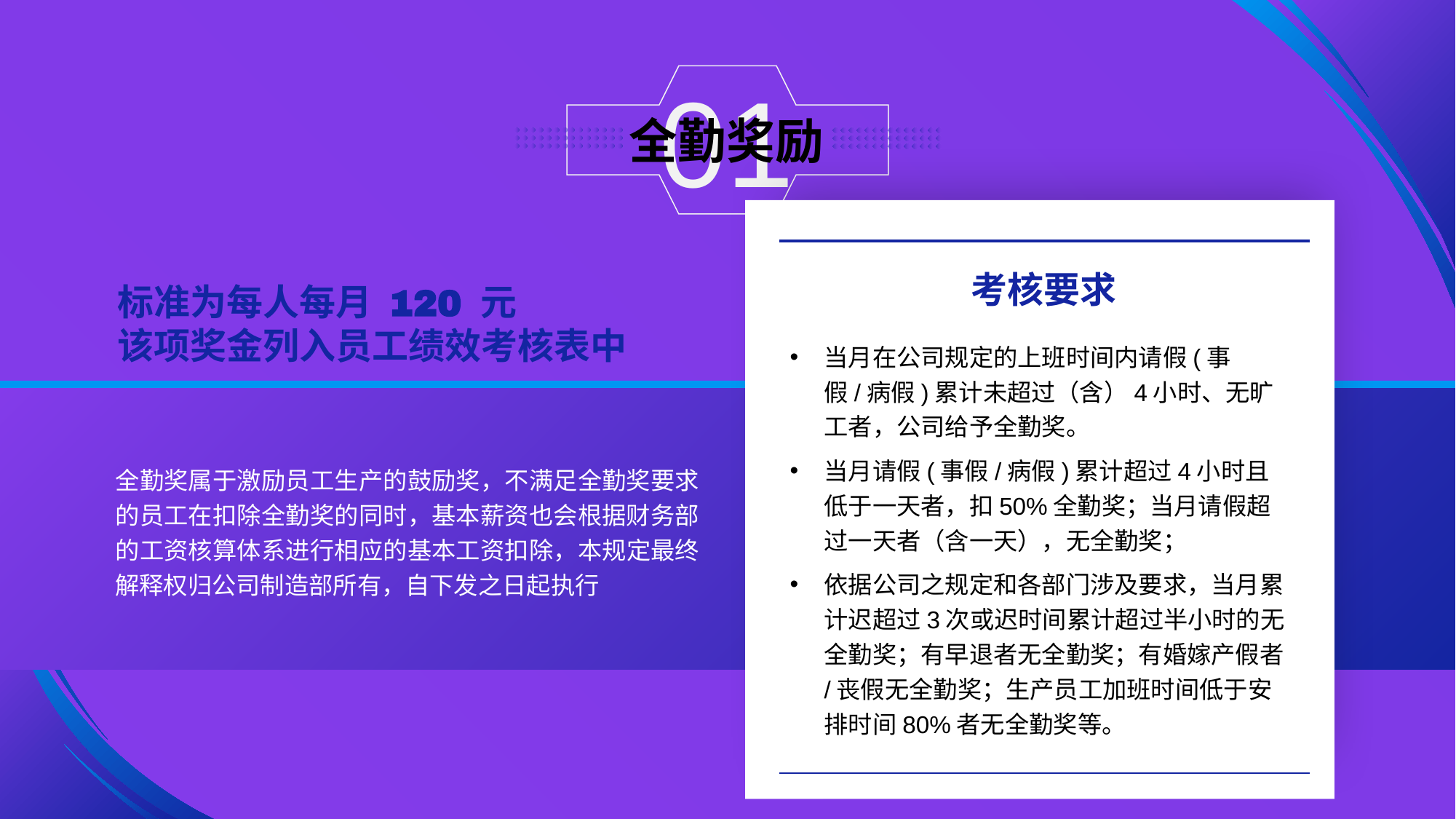

01
全勤奖励

考核要求
当月在公司规定的上班时间内请假(事假/病假)累计未超过（含）4小时、无旷工者，公司给予全勤奖。
当月请假(事假/病假)累计超过4小时且低于一天者，扣50%全勤奖；当月请假超过一天者（含一天），无全勤奖；
依据公司之规定和各部门涉及要求，当月累计迟超过3次或迟时间累计超过半小时的无全勤奖；有早退者无全勤奖；有婚嫁产假者/丧假无全勤奖；生产员工加班时间低于安排时间80%者无全勤奖等。
标准为每人每月 120 元
该项奖金列入员工绩效考核表中

全勤奖属于激励员工生产的鼓励奖，不满足全勤奖要求的员工在扣除全勤奖的同时，基本薪资也会根据财务部的工资核算体系进行相应的基本工资扣除，本规定最终解释权归公司制造部所有，自下发之日起执行